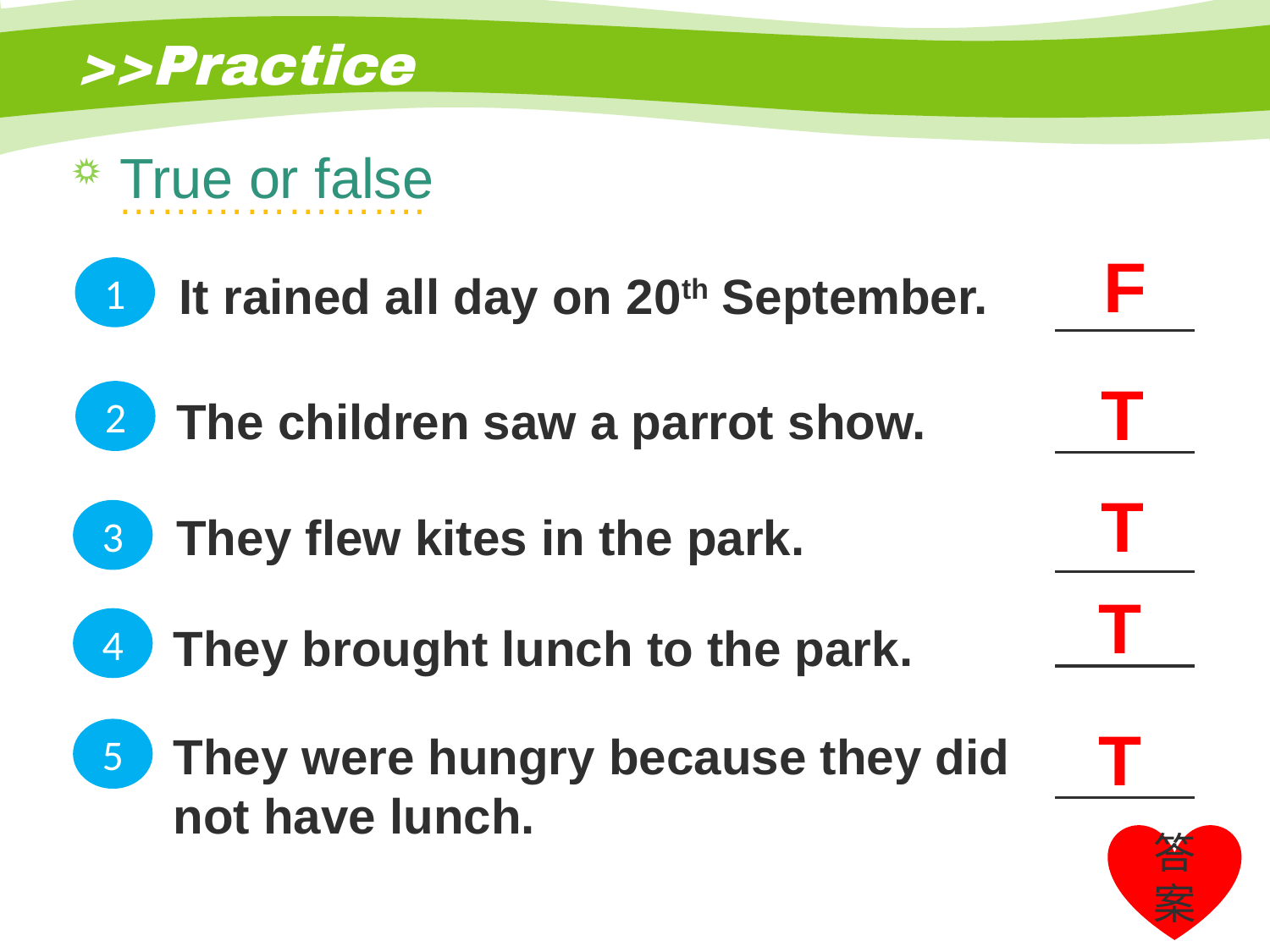

# >>Practice
True or false
………………….
F
1
It rained all day on 20th September.
T
2
The children saw a parrot show.
T
3
They flew kites in the park.
T
4
They brought lunch to the park.
T
5
They were hungry because they did
not have lunch.
答案